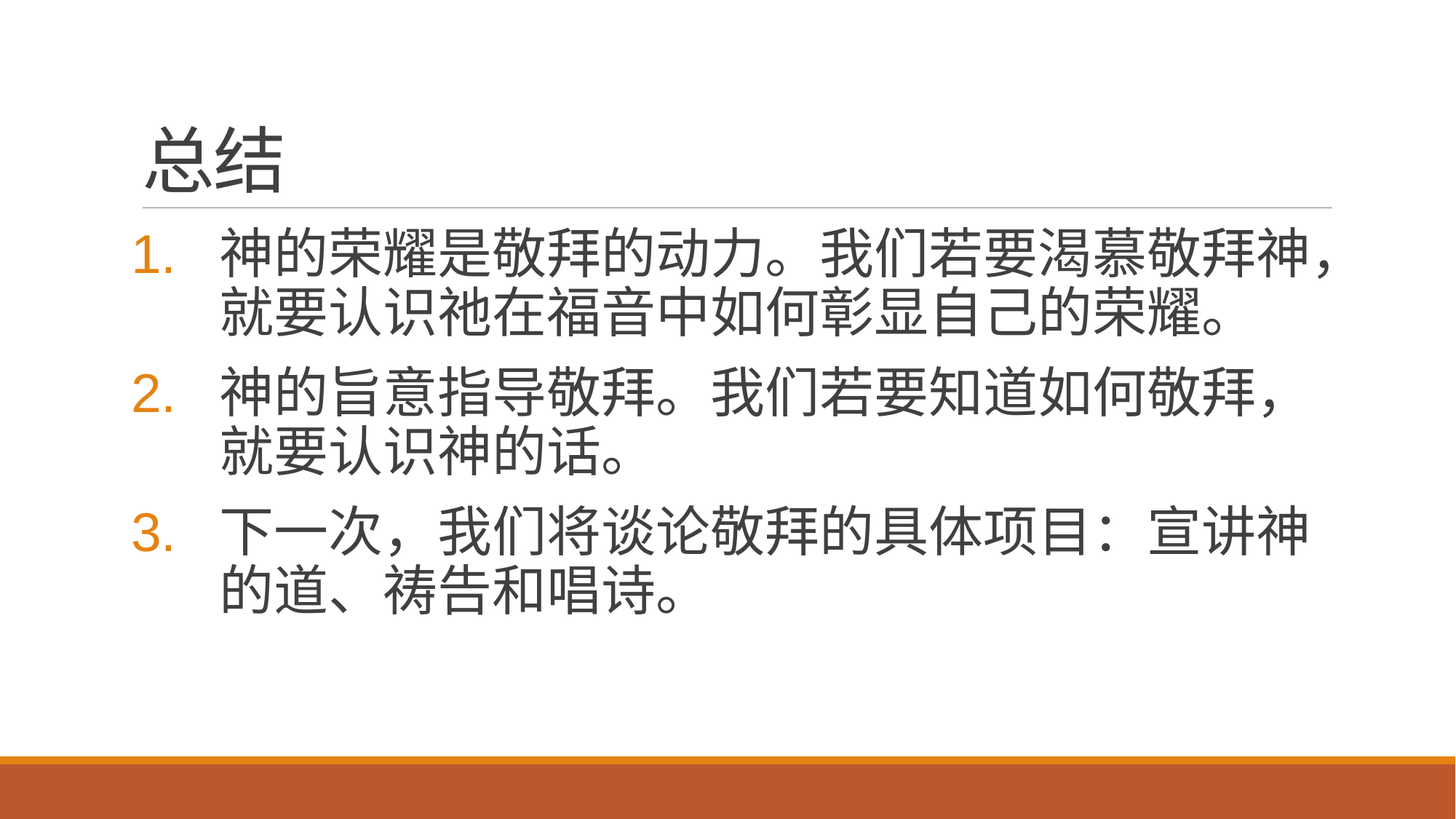

# 总结
神的荣耀是敬拜的动力。我们若要渴慕敬拜神，就要认识祂在福音中如何彰显自己的荣耀。
神的旨意指导敬拜。我们若要知道如何敬拜，就要认识神的话。
下一次，我们将谈论敬拜的具体项目：宣讲神的道、祷告和唱诗。